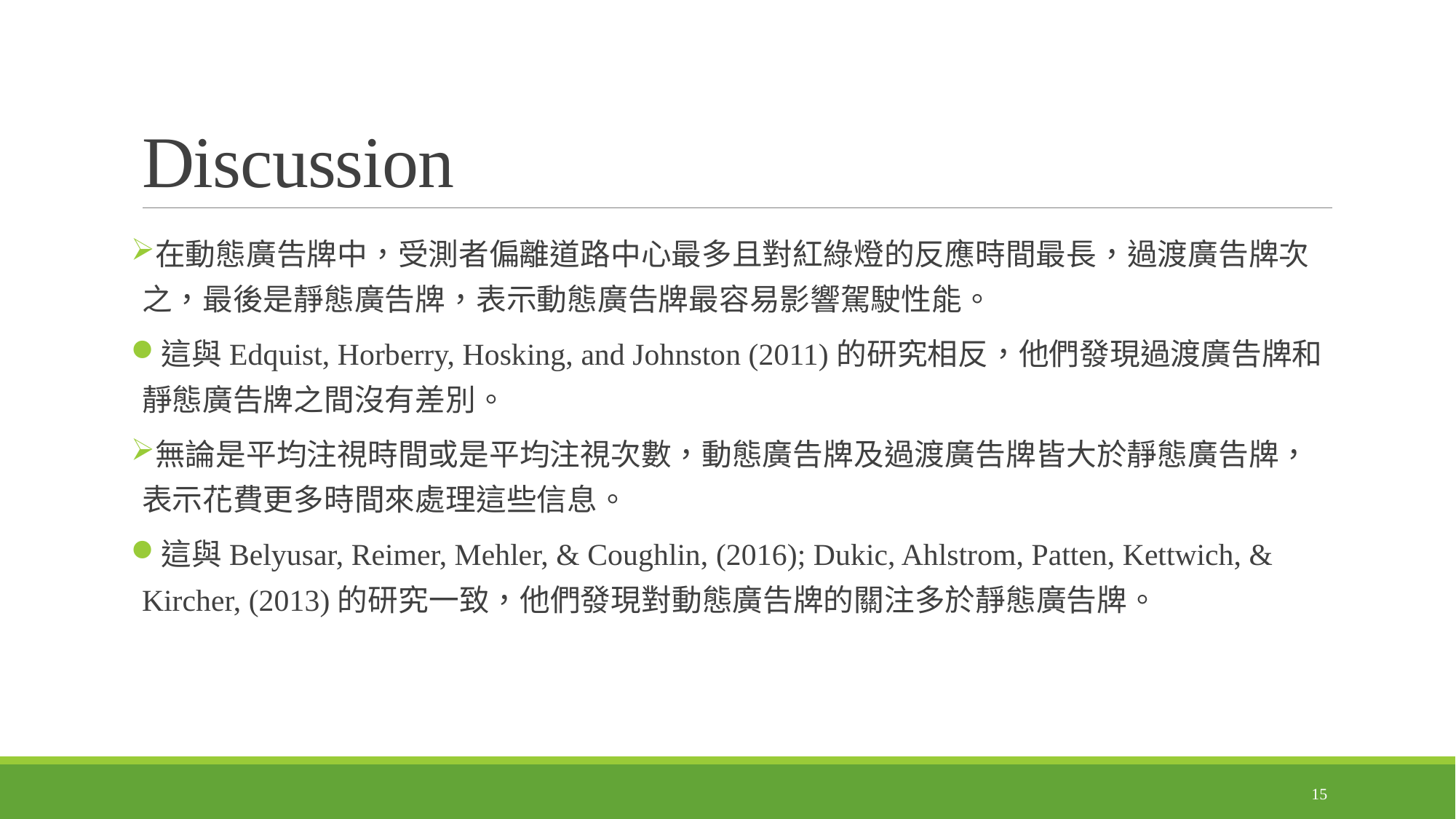

# Discussion
在動態廣告牌中，受測者偏離道路中心最多且對紅綠燈的反應時間最長，過渡廣告牌次之，最後是靜態廣告牌，表示動態廣告牌最容易影響駕駛性能。
這與Edquist, Horberry, Hosking, and Johnston (2011)的研究相反，他們發現過渡廣告牌和靜態廣告牌之間沒有差別。
無論是平均注視時間或是平均注視次數，動態廣告牌及過渡廣告牌皆大於靜態廣告牌，表示花費更多時間來處理這些信息。
這與Belyusar, Reimer, Mehler, & Coughlin, (2016); Dukic, Ahlstrom, Patten, Kettwich, & Kircher, (2013)的研究一致，他們發現對動態廣告牌的關注多於靜態廣告牌。

15